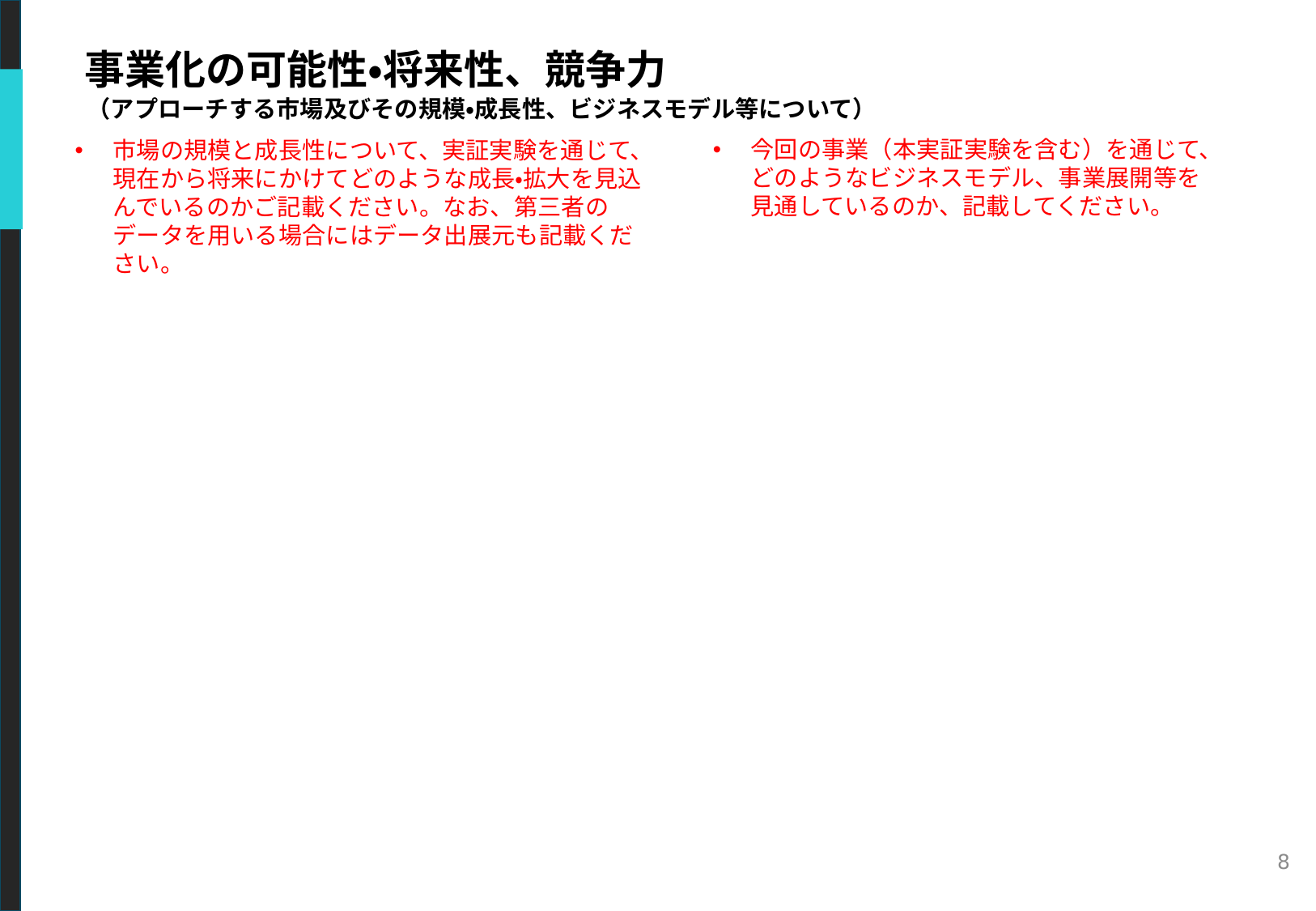

事業化の可能性・将来性、競争力

（アプローチする市場及びその規模・成長性、ビジネスモデル等について）
今回の事業（本実証実験を含む）を通じて、どのようなビジネスモデル、事業展開等を見通しているのか、記載してください。

市場の規模と成長性について、実証実験を通じて、現在から将来にかけてどのような成長・拡大を見込んでいるのかご記載ください。なお、第三者のデータを用いる場合にはデータ出展元も記載ください。

8